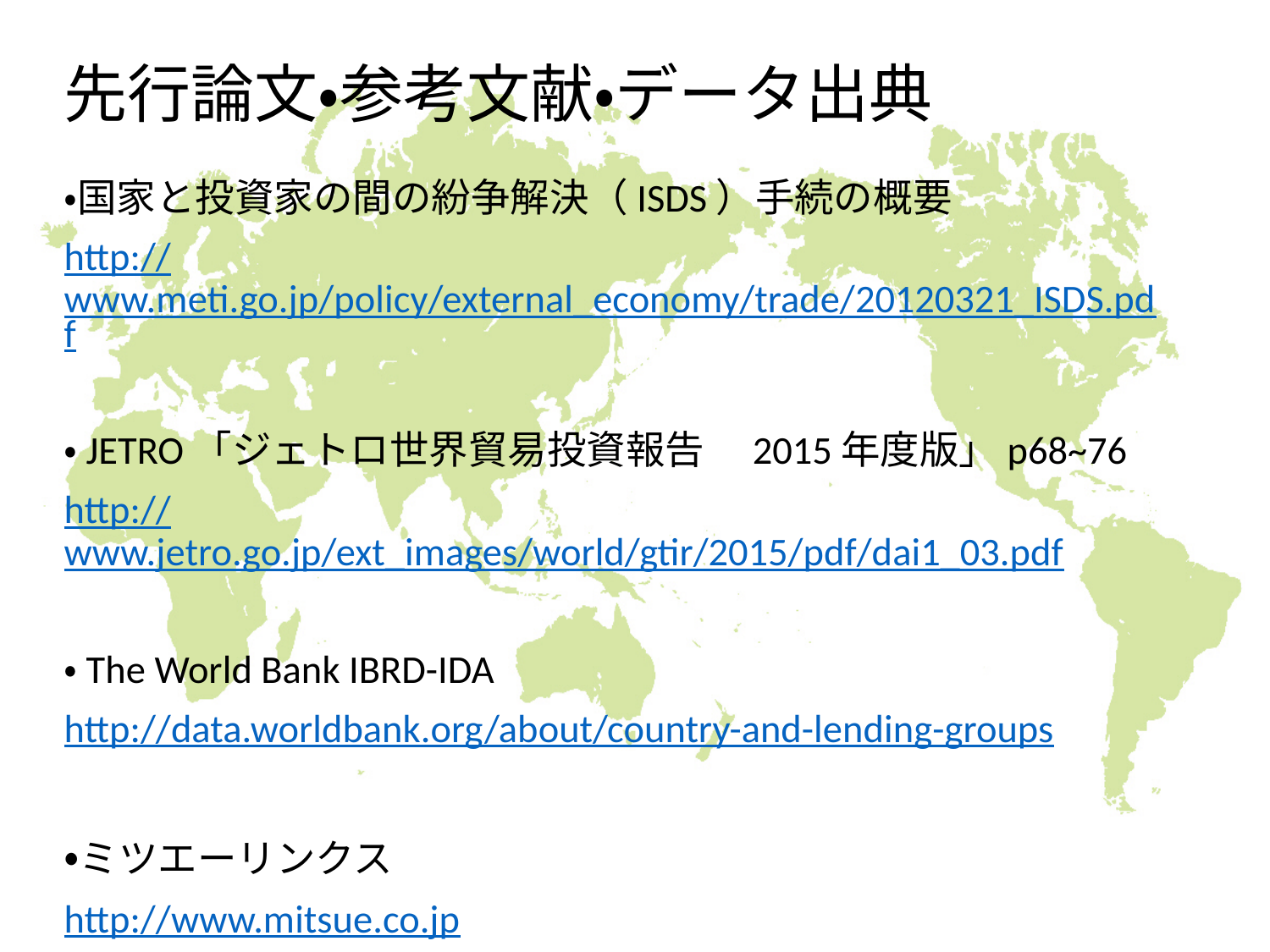

# 先行論文・参考文献・データ出典
・国家と投資家の間の紛争解決（ISDS）手続の概要
http://www.meti.go.jp/policy/external_economy/trade/20120321_ISDS.pdf

・JETRO「ジェトロ世界貿易投資報告　2015年度版」p68~76
http://www.jetro.go.jp/ext_images/world/gtir/2015/pdf/dai1_03.pdf

・The World Bank IBRD-IDA
http://data.worldbank.org/about/country-and-lending-groups

・ミツエーリンクス
http://www.mitsue.co.jp